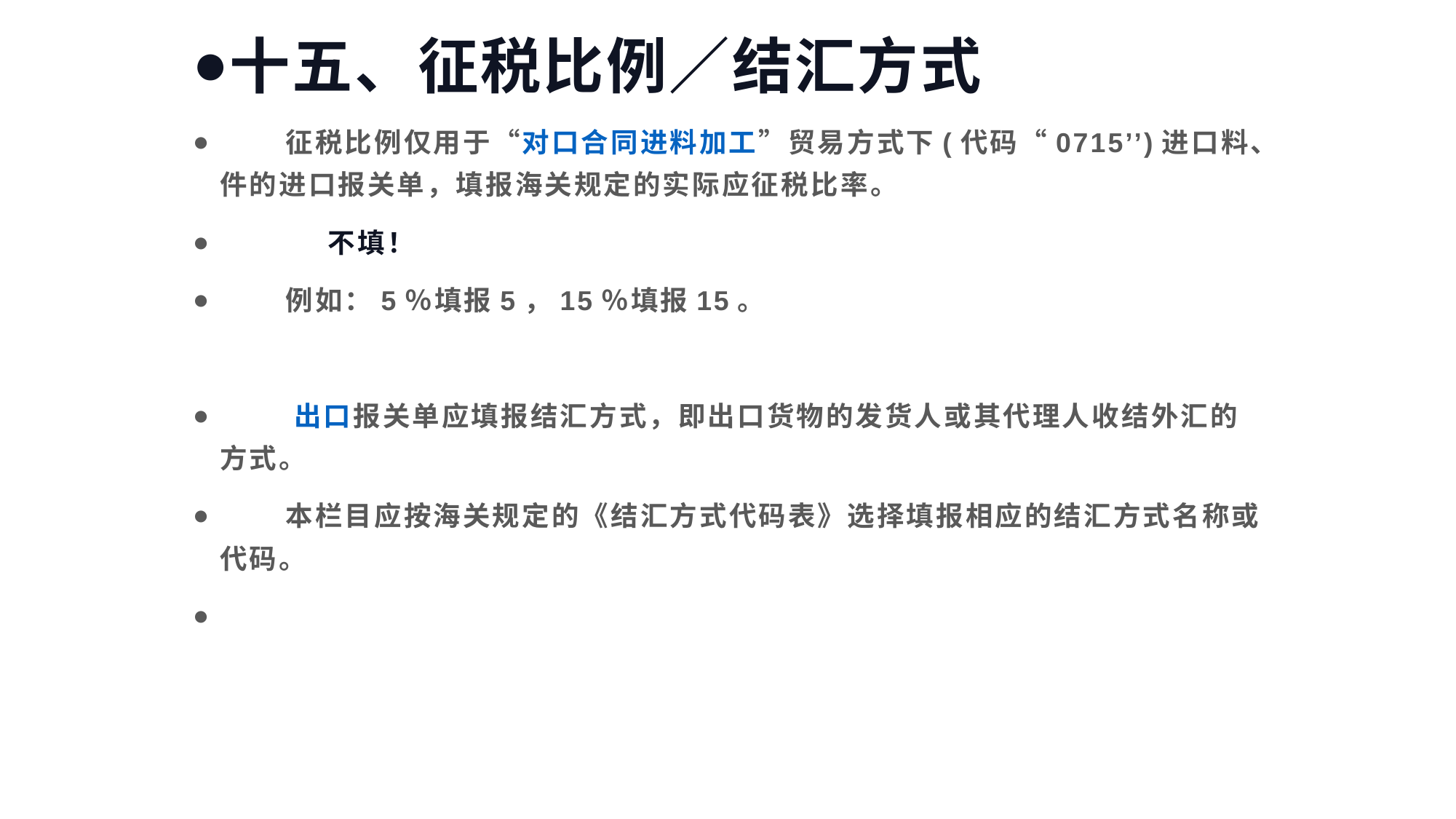

十五、征税比例／结汇方式
       征税比例仅用于“对口合同进料加工”贸易方式下(代码“0715’’)进口料、件的进口报关单，填报海关规定的实际应征税比率。
            不填！
       例如：5％填报5，15％填报15。

        出口报关单应填报结汇方式，即出口货物的发货人或其代理人收结外汇的方式。
       本栏目应按海关规定的《结汇方式代码表》选择填报相应的结汇方式名称或代码。